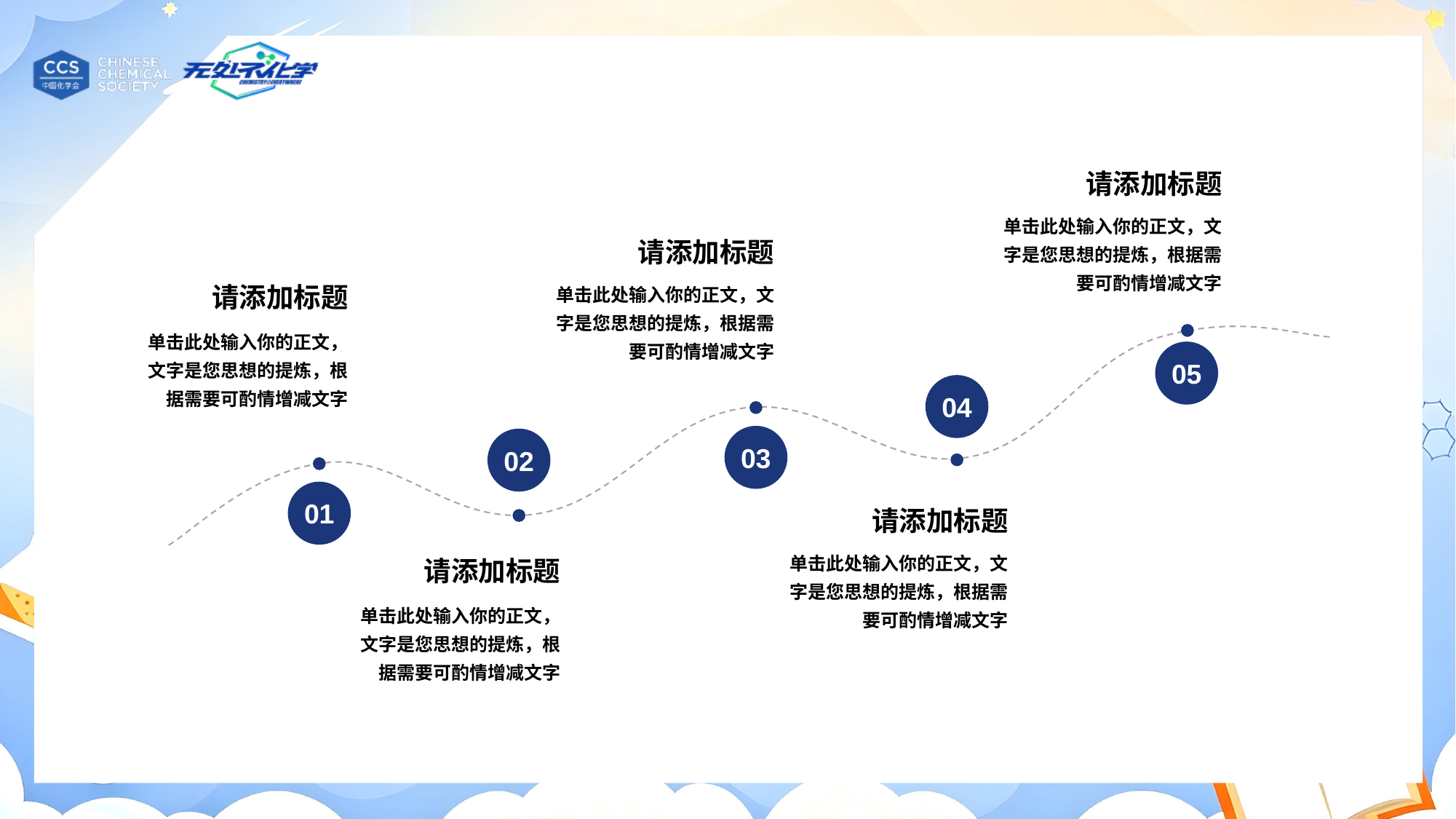

请添加标题
单击此处输入你的正文，文字是您思想的提炼，根据需要可酌情增减文字
请添加标题
请添加标题
单击此处输入你的正文，文字是您思想的提炼，根据需要可酌情增减文字
单击此处输入你的正文，文字是您思想的提炼，根据需要可酌情增减文字

05
04

03
02

01
请添加标题

单击此处输入你的正文，文字是您思想的提炼，根据需要可酌情增减文字
请添加标题
单击此处输入你的正文，文字是您思想的提炼，根据需要可酌情增减文字